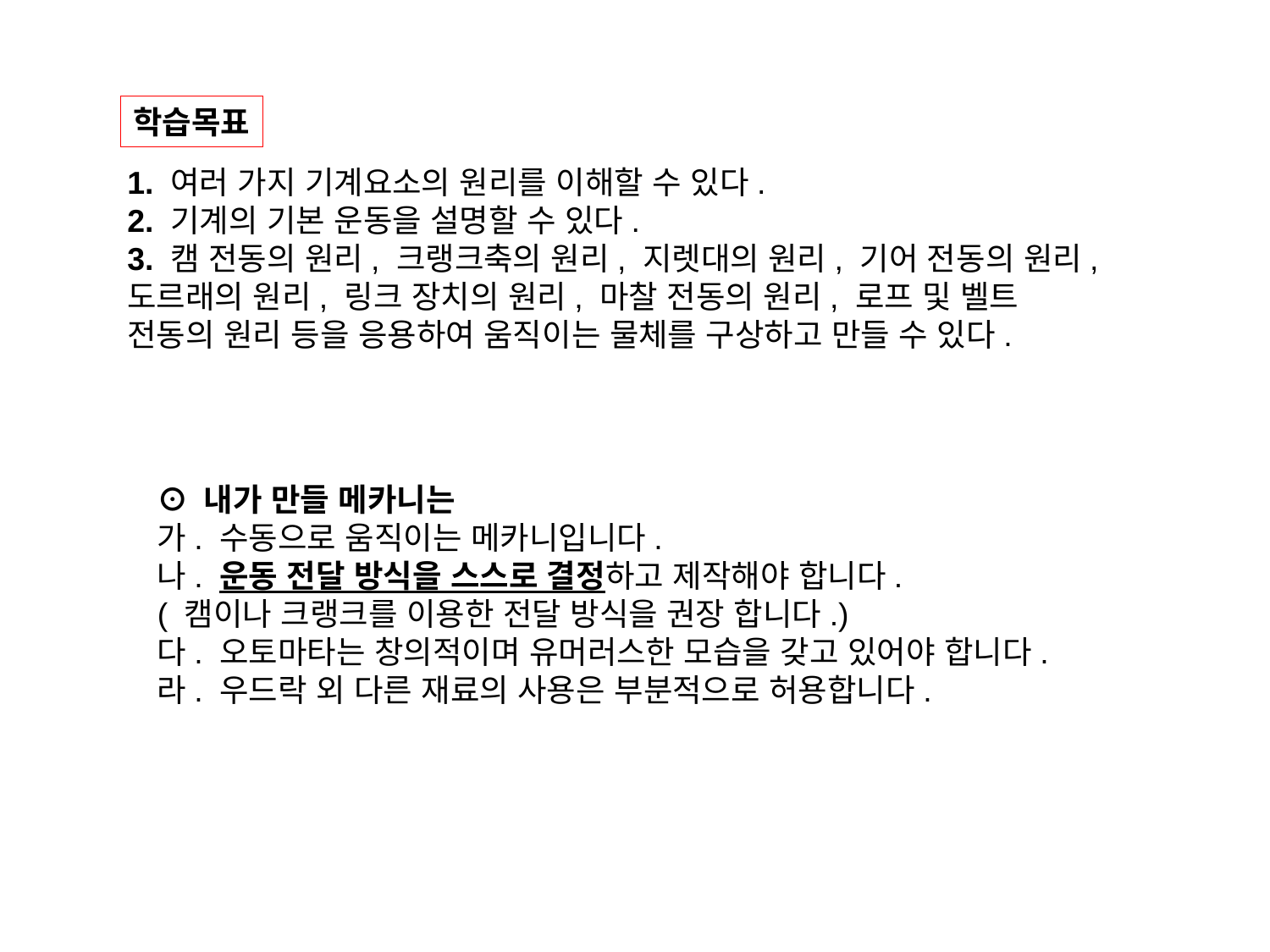

학습목표
1. 여러 가지 기계요소의 원리를 이해할 수 있다.
2. 기계의 기본 운동을 설명할 수 있다.
3. 캠 전동의 원리, 크랭크축의 원리, 지렛대의 원리, 기어 전동의 원리, 도르래의 원리, 링크 장치의 원리, 마찰 전동의 원리, 로프 및 벨트 전동의 원리 등을 응용하여 움직이는 물체를 구상하고 만들 수 있다.
⊙ 내가 만들 메카니는
가. 수동으로 움직이는 메카니입니다.
나. 운동 전달 방식을 스스로 결정하고 제작해야 합니다.
( 캠이나 크랭크를 이용한 전달 방식을 권장 합니다.)
다. 오토마타는 창의적이며 유머러스한 모습을 갖고 있어야 합니다.
라. 우드락 외 다른 재료의 사용은 부분적으로 허용합니다.